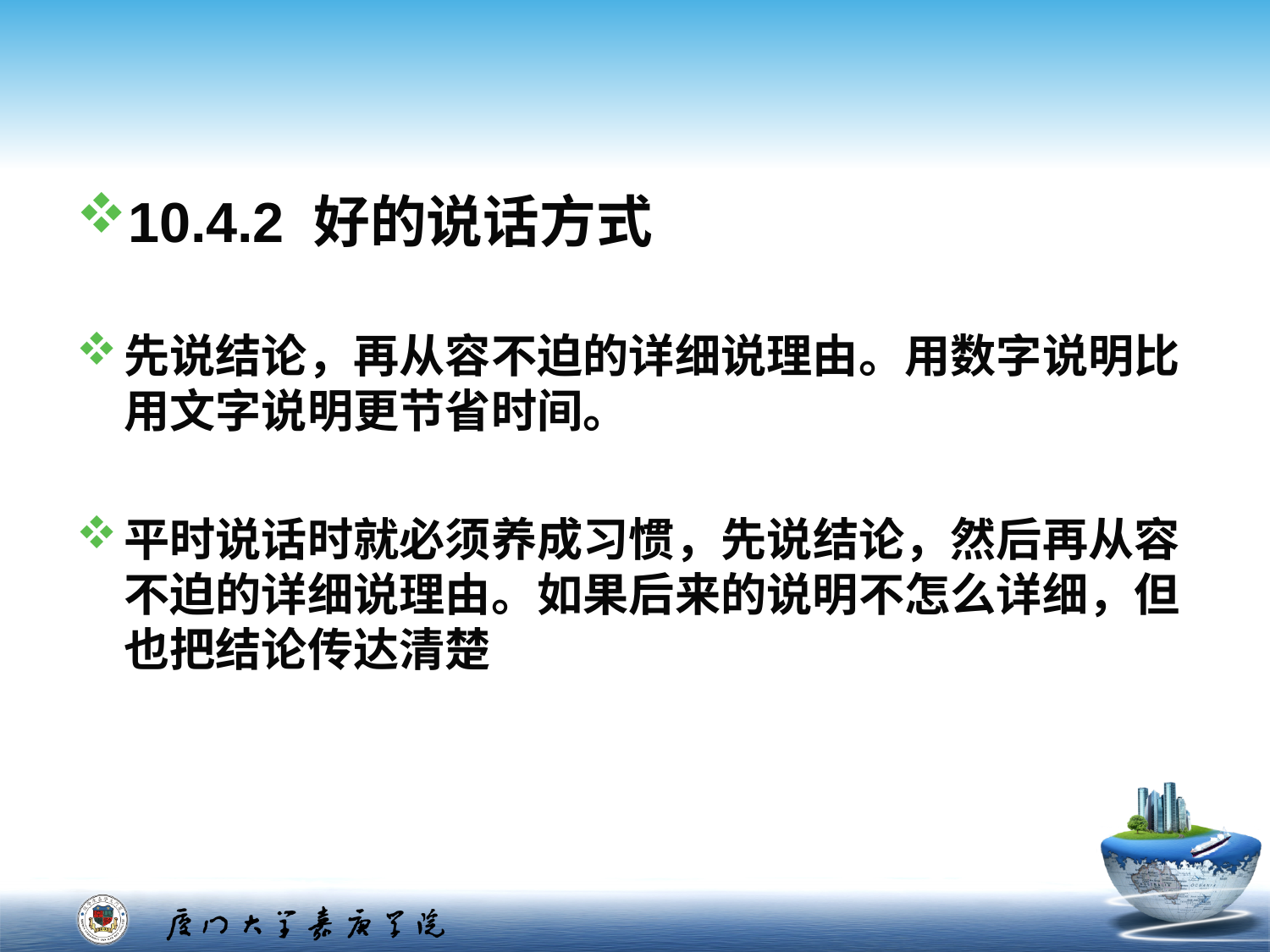

#
10.4.2 好的说话方式

先说结论，再从容不迫的详细说理由。用数字说明比用文字说明更节省时间。

平时说话时就必须养成习惯，先说结论，然后再从容不迫的详细说理由。如果后来的说明不怎么详细，但也把结论传达清楚